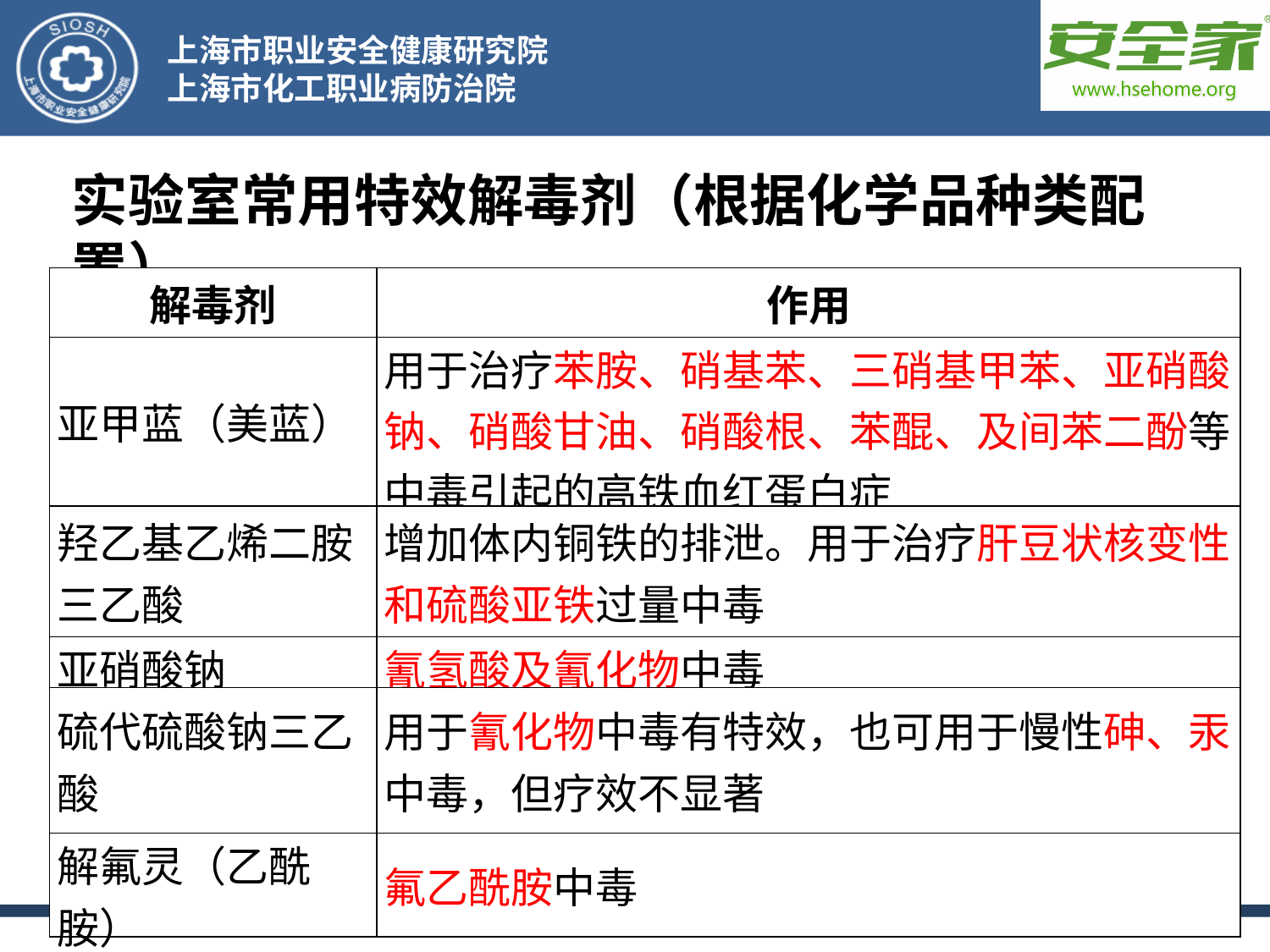

实验室常用特效解毒剂（根据化学品种类配置）
| 解毒剂 | 作用 |
| --- | --- |
| 亚甲蓝（美蓝） | 用于治疗苯胺、硝基苯、三硝基甲苯、亚硝酸钠、硝酸甘油、硝酸根、苯醌、及间苯二酚等中毒引起的高铁血红蛋白症 |
| 羟乙基乙烯二胺三乙酸 | 增加体内铜铁的排泄。用于治疗肝豆状核变性和硫酸亚铁过量中毒 |
| 亚硝酸钠 | 氰氢酸及氰化物中毒 |
| 硫代硫酸钠三乙酸 | 用于氰化物中毒有特效，也可用于慢性砷、汞中毒，但疗效不显著 |
| 解氟灵（乙酰胺） | 氟乙酰胺中毒 |